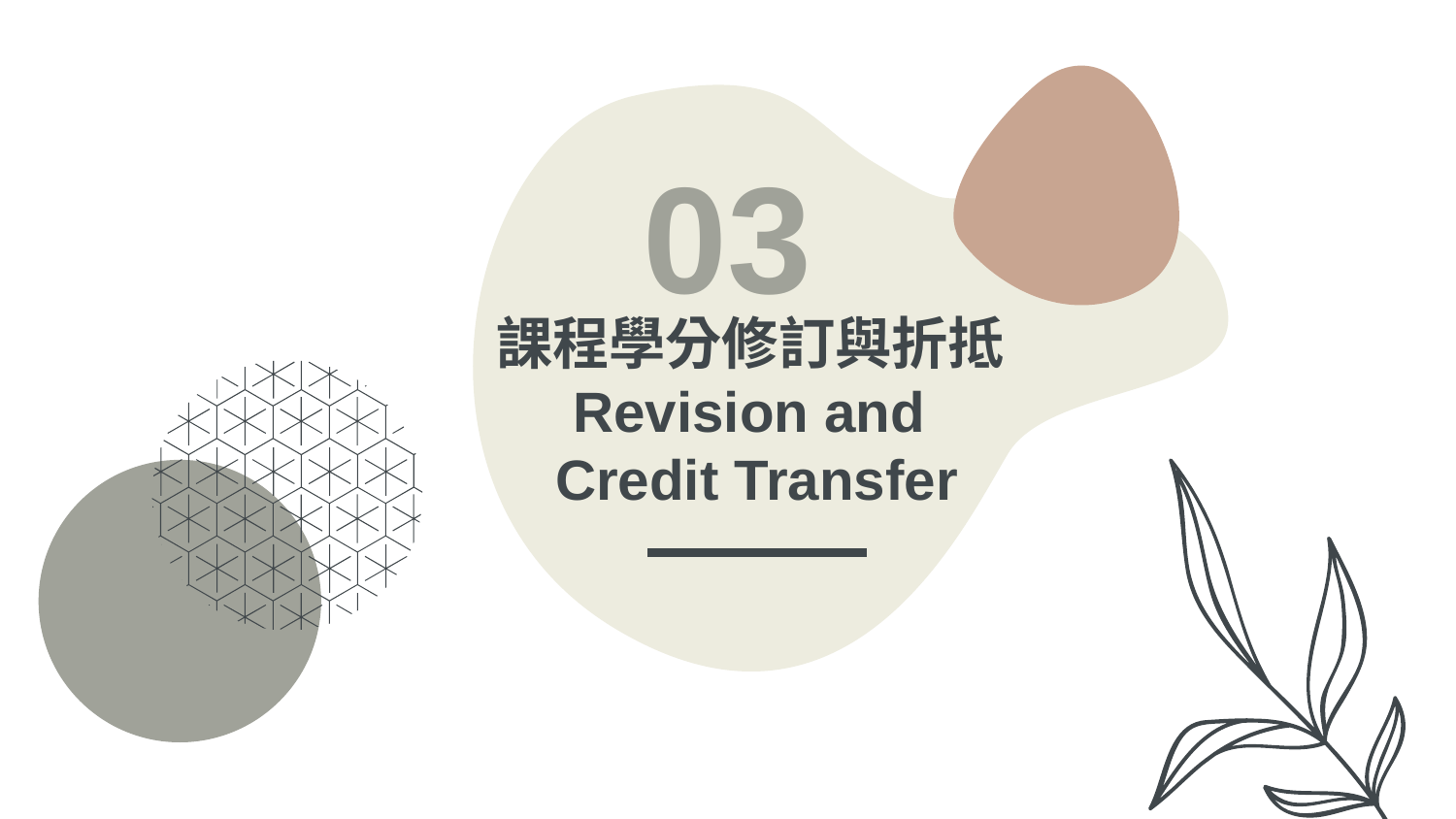

03
# 課程學分修訂與折抵 Revision and Credit Transfer